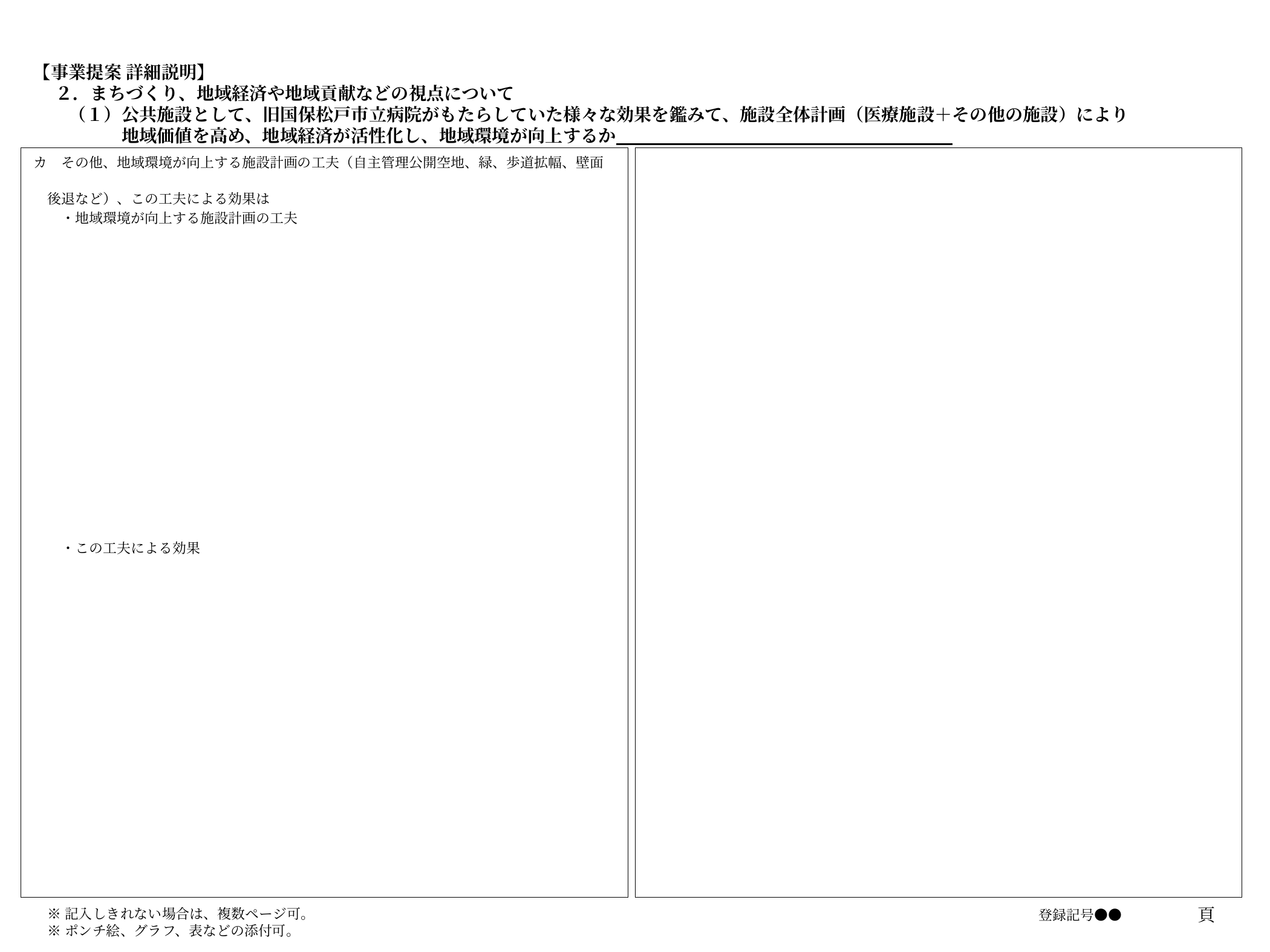

# 【事業提案 詳細説明】 　 ２．まちづくり、地域経済や地域貢献などの視点について 　　（１）公共施設として、旧国保松戸市立病院がもたらしていた様々な効果を鑑みて、施設全体計画（医療施設＋その他の施設）により 　　　　　地域価値を高め、地域経済が活性化し、地域環境が向上するか
カ　その他、地域環境が向上する施設計画の工夫（自主管理公開空地、緑、歩道拡幅、壁面
　後退など）、この工夫による効果は
　　・地域環境が向上する施設計画の工夫

　　・この工夫による効果

登録記号●●
頁
※記入しきれない場合は、複数ページ可。
※ポンチ絵、グラフ、表などの添付可。